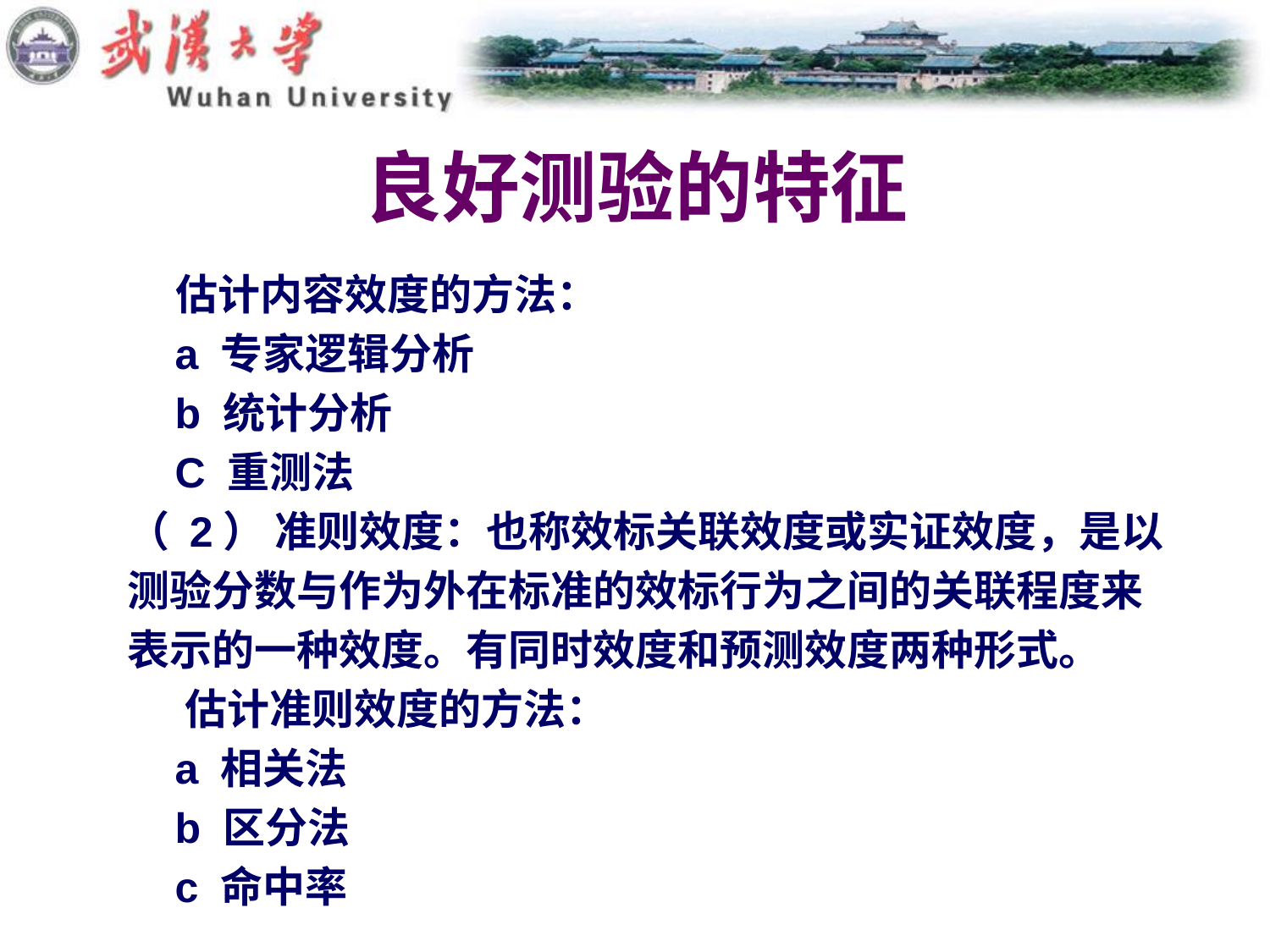

# 良好测验的特征
    估计内容效度的方法：
    a 专家逻辑分析
    b 统计分析
    C 重测法
（ 2） 准则效度：也称效标关联效度或实证效度，是以
测验分数与作为外在标准的效标行为之间的关联程度来
表示的一种效度。有同时效度和预测效度两种形式。
     估计准则效度的方法：
    a 相关法
    b 区分法
    c 命中率